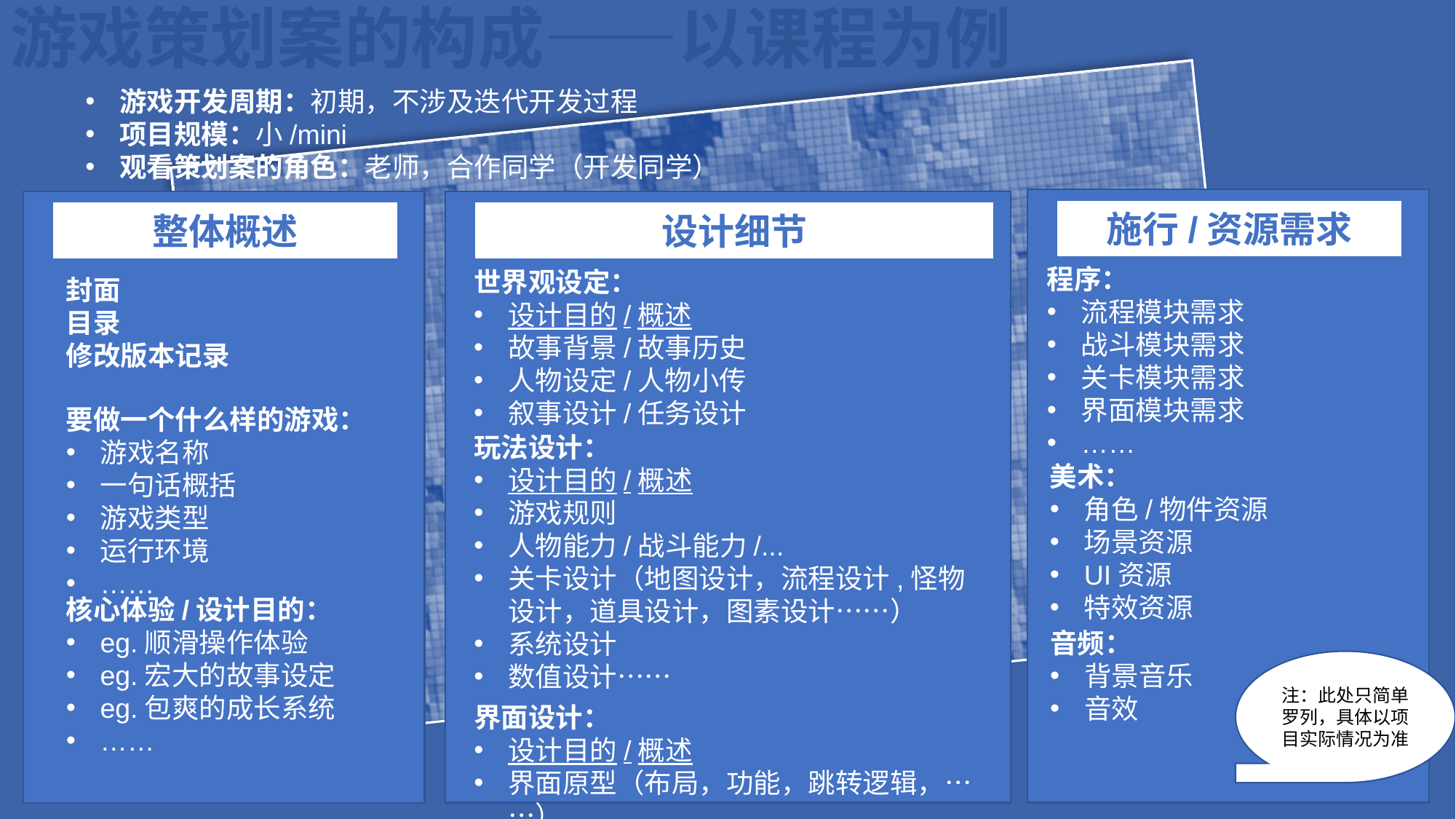

游戏策划案的构成——以课程为例
游戏开发周期：初期，不涉及迭代开发过程
项目规模：小/mini
观看策划案的角色：老师，合作同学（开发同学）

设计细节
世界观设定：
设计目的/概述
故事背景/故事历史
人物设定/人物小传
叙事设计/任务设计
玩法设计：
设计目的/概述
游戏规则
人物能力/战斗能力/...
关卡设计（地图设计，流程设计,怪物设计，道具设计，图素设计……）
系统设计
数值设计……

界面设计：
设计目的/概述
界面原型（布局，功能，跳转逻辑，……）

施行/资源需求
整体概述
程序：
流程模块需求
战斗模块需求
关卡模块需求
界面模块需求
……
封面
目录
修改版本记录
要做一个什么样的游戏：
游戏名称
一句话概括
游戏类型
运行环境
……

美术：
角色/物件资源
场景资源
UI资源
特效资源
核心体验/设计目的：
eg.顺滑操作体验
eg.宏大的故事设定
eg.包爽的成长系统
……
音频：
背景音乐
音效
注：此处只简单罗列，具体以项目实际情况为准
7